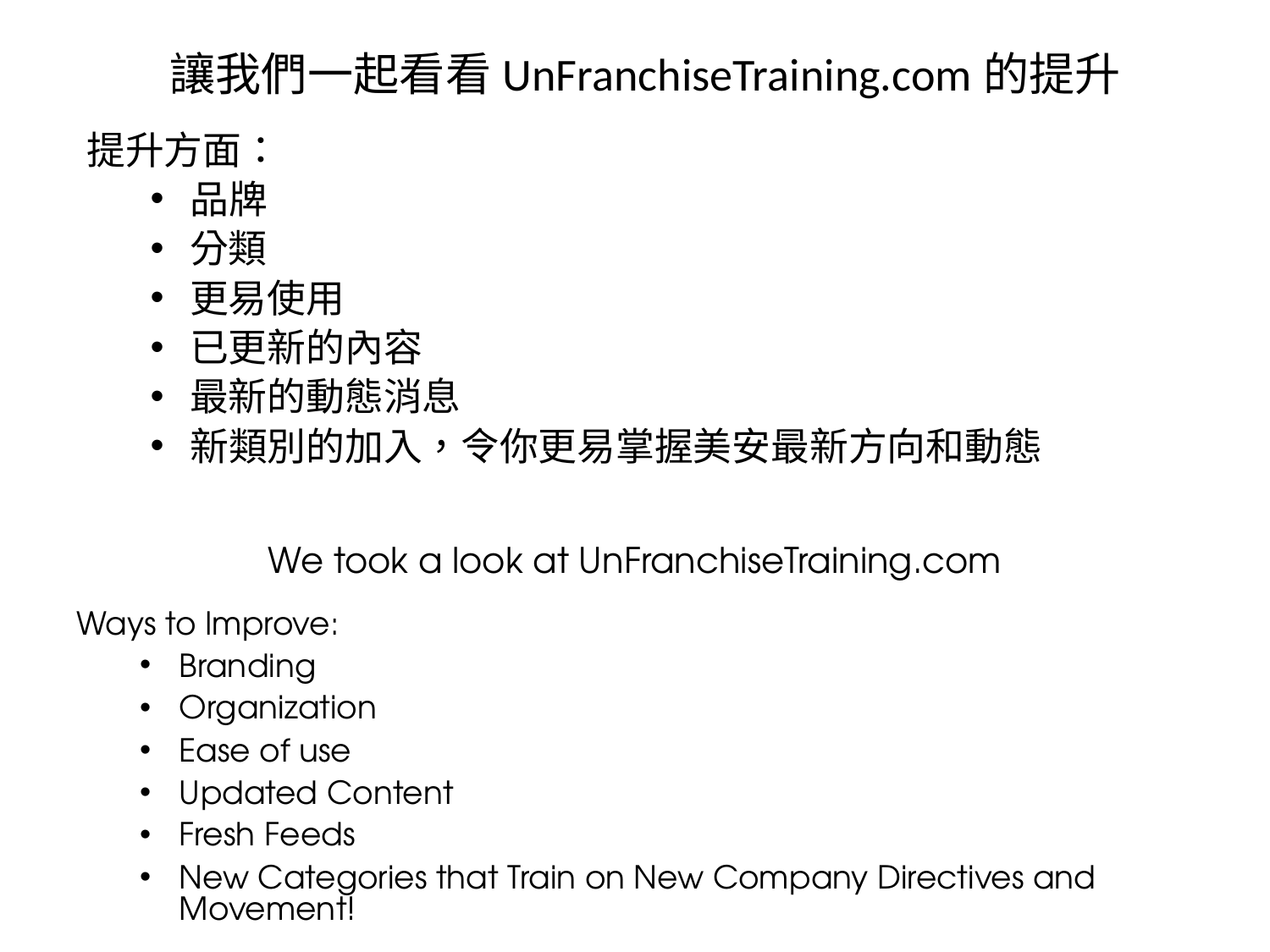

讓我們一起看看UnFranchiseTraining.com的提升
提升方面：
品牌
分類
更易使用
已更新的內容
最新的動態消息
新類別的加入，令你更易掌握美安最新方向和動態
# We took a look at UnFranchiseTraining.com
Ways to Improve:
Branding
Organization
Ease of use
Updated Content
Fresh Feeds
New Categories that Train on New Company Directives and Movement!